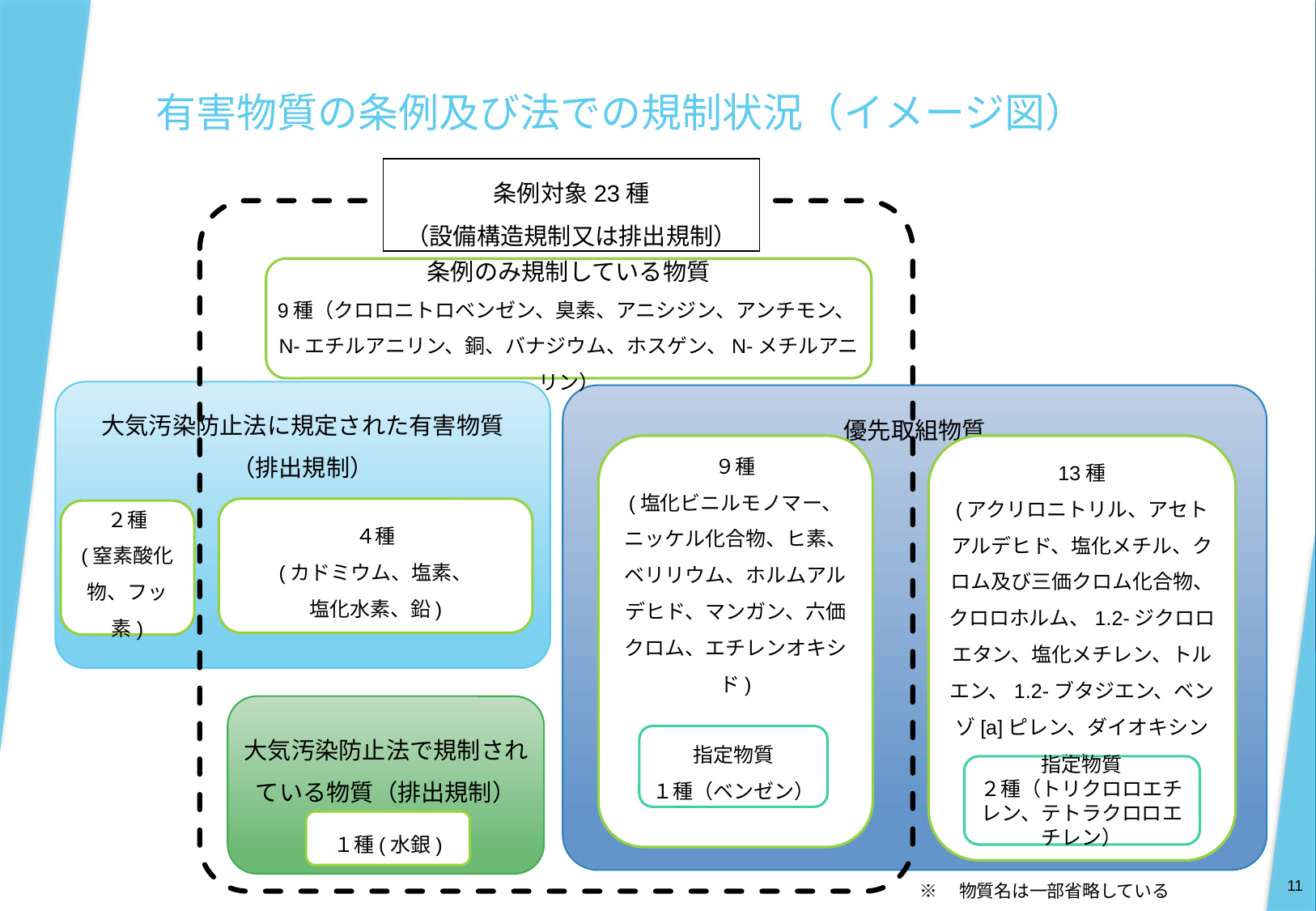

# 有害物質の条例及び法での規制状況（イメージ図）
条例対象23種
（設備構造規制又は排出規制）

条例のみ規制している物質
9種（クロロニトロベンゼン、臭素、アニシジン、アンチモン、N-エチルアニリン、銅、バナジウム、ホスゲン、N-メチルアニリン）
大気汚染防止法に規定された有害物質
（排出規制）
優先取組物質
９種
(塩化ビニルモノマー、ニッケル化合物、ヒ素、ベリリウム、ホルムアルデヒド、マンガン、六価クロム、エチレンオキシド)

13種
(アクリロニトリル、アセトアルデヒド、塩化メチル、クロム及び三価クロム化合物、クロロホルム、1.2-ジクロロエタン、塩化メチレン、トルエン、1.2-ブタジエン、ベンゾ[a]ピレン、ダイオキシン類）

２種
(窒素酸化物、フッ素)
４種
(カドミウム、塩素、
塩化水素、鉛)

大気汚染防止法で規制されている物質（排出規制）

指定物質
１種（ベンゼン）
指定物質
２種（トリクロロエチレン、テトラクロロエチレン）
１種(水銀)
11
※　物質名は一部省略している